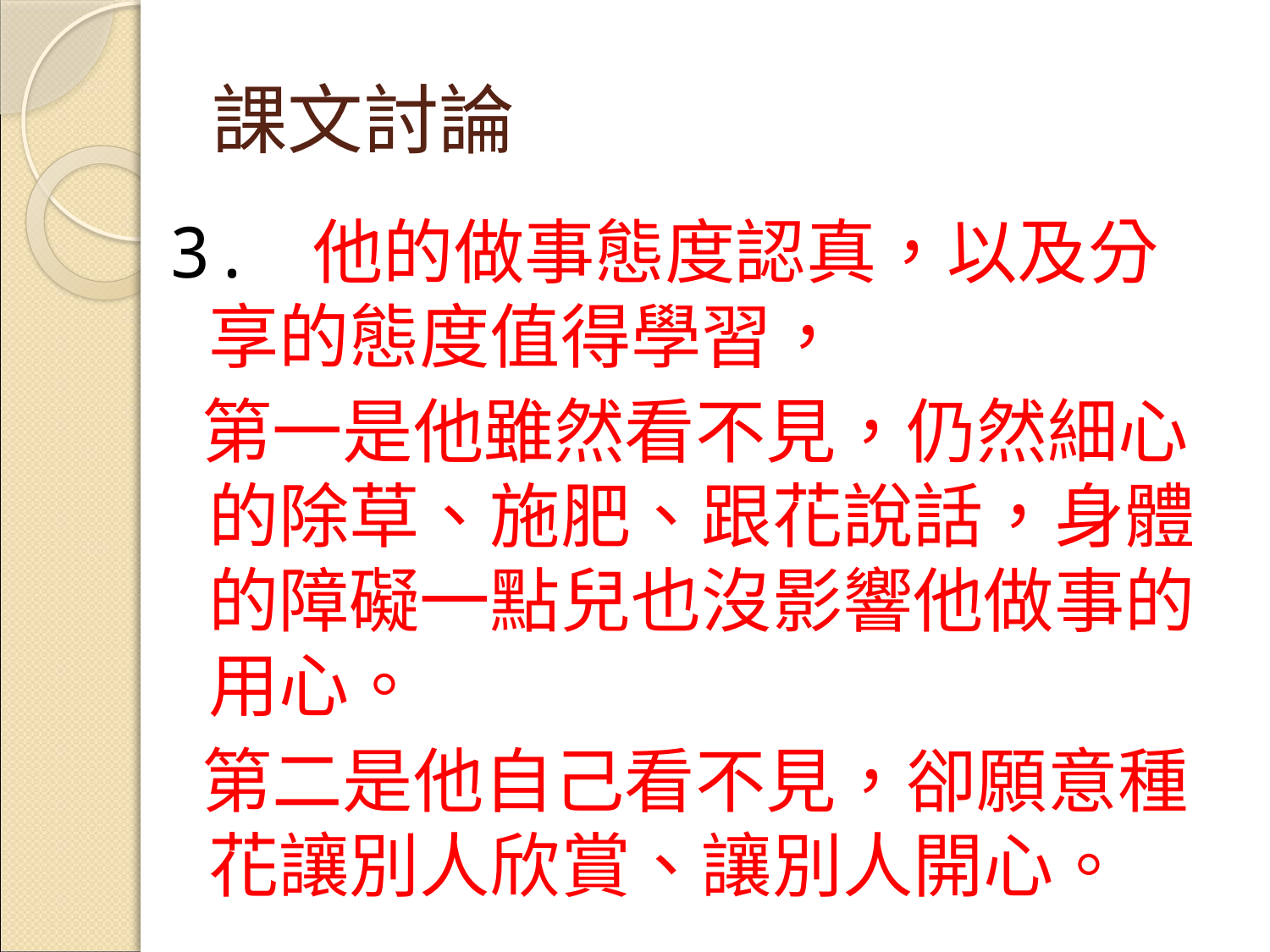

課文討論
3. 他的做事態度認真，以及分享的態度值得學習，
 第一是他雖然看不見，仍然細心的除草、施肥、跟花說話，身體的障礙一點兒也沒影響他做事的用心。
 第二是他自己看不見，卻願意種花讓別人欣賞、讓別人開心。